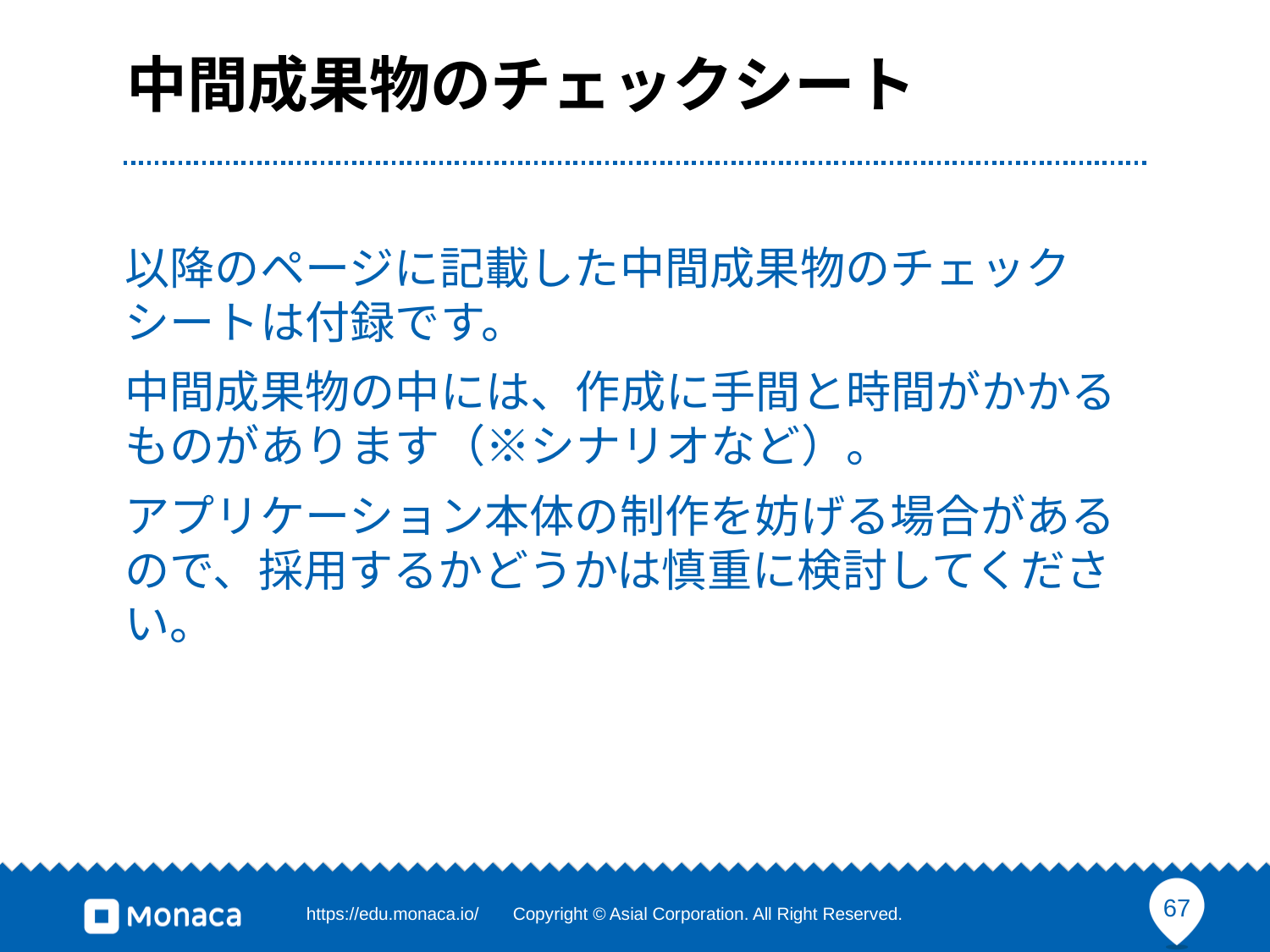

# 中間成果物のチェックシート
以降のページに記載した中間成果物のチェックシートは付録です。
中間成果物の中には、作成に手間と時間がかかるものがあります（※シナリオなど）。
アプリケーション本体の制作を妨げる場合があるので、採用するかどうかは慎重に検討してください。